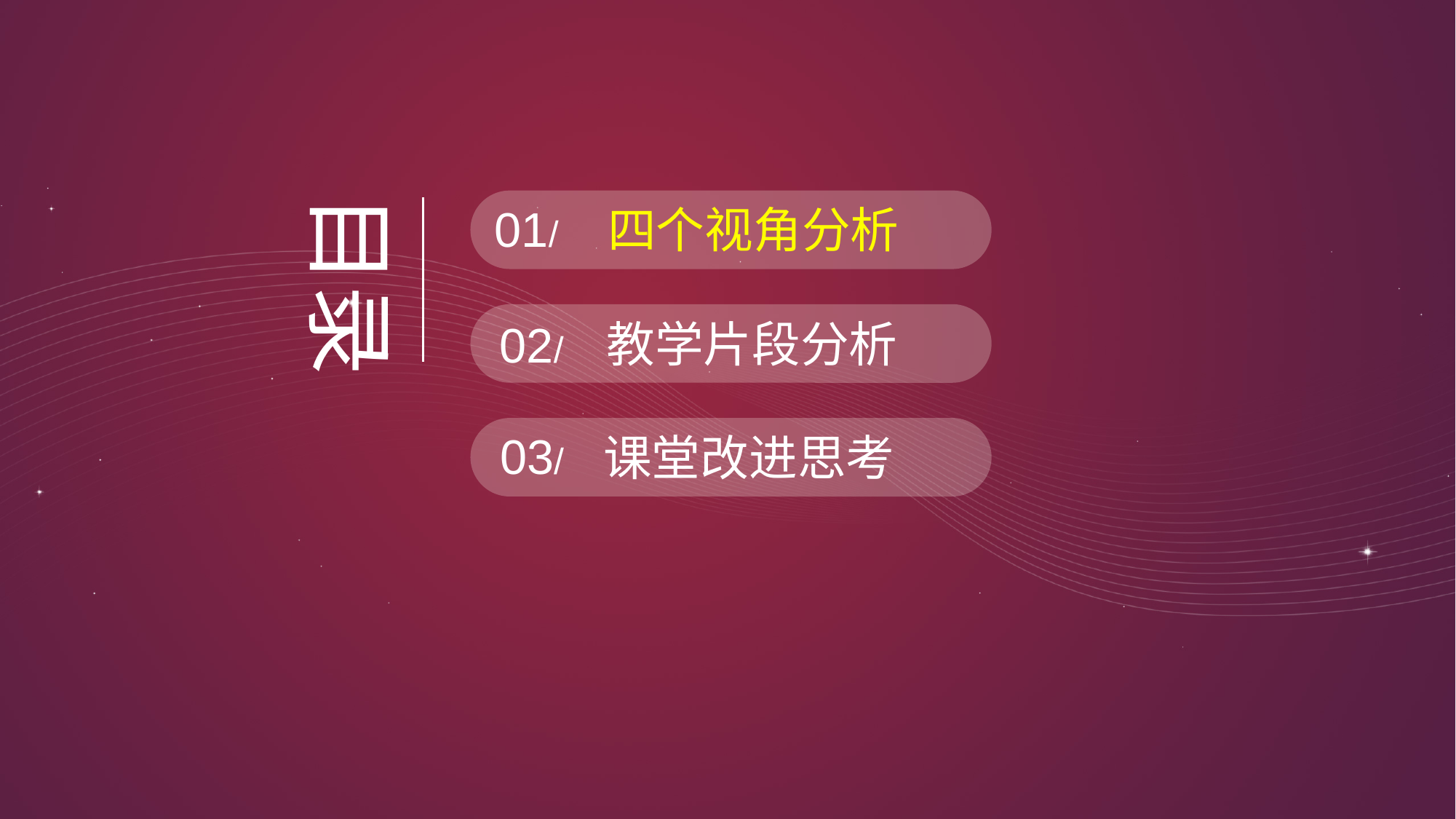

目录
01/
四个视角分析

教学片段分析
02/
03/
课堂改进思考